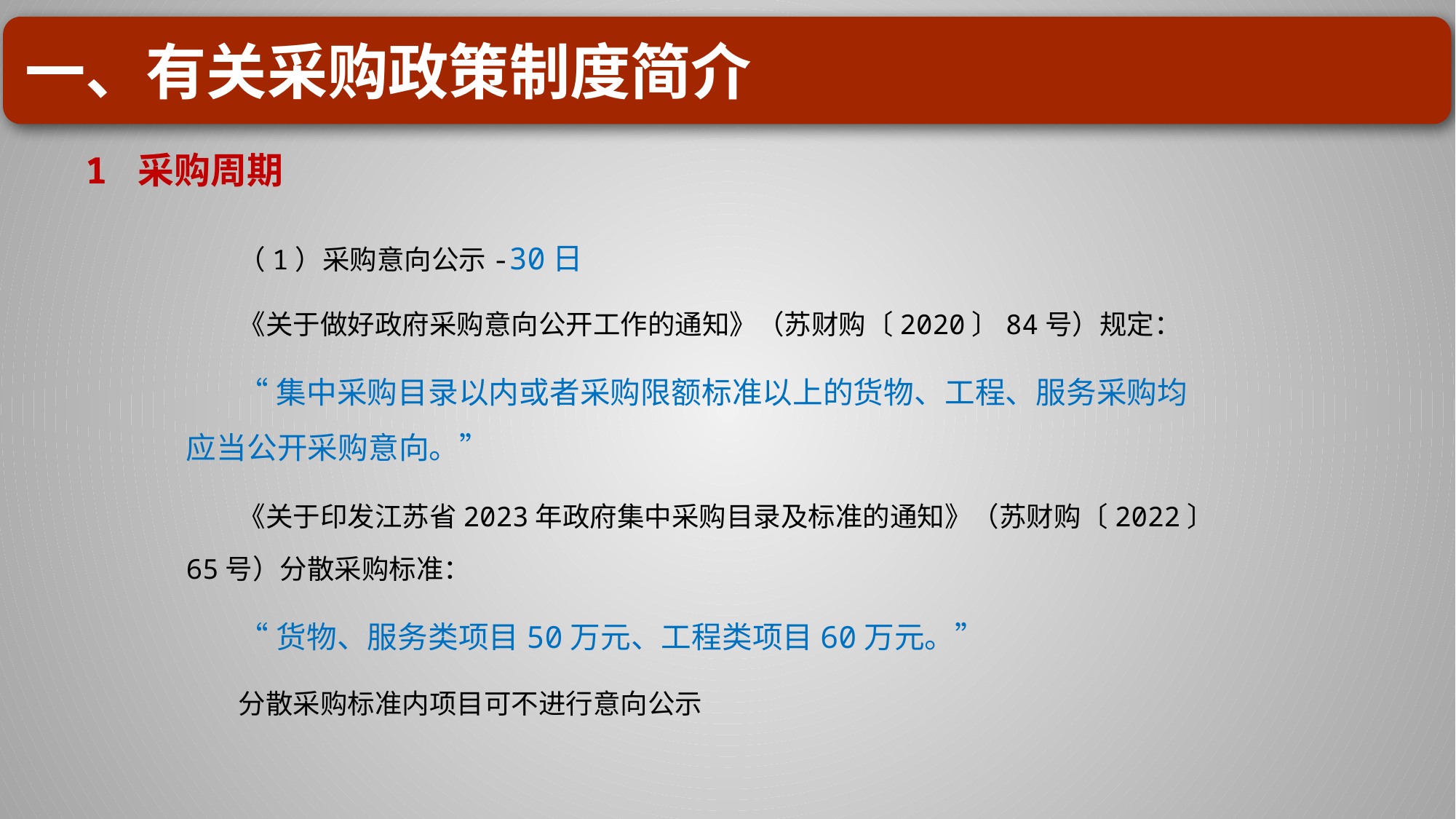

一、有关采购政策制度简介
# 1 采购周期
（1）采购意向公示-30日
《关于做好政府采购意向公开工作的通知》（苏财购〔2020〕84号）规定：
“集中采购目录以内或者采购限额标准以上的货物、工程、服务采购均应当公开采购意向。”
《关于印发江苏省2023年政府集中采购目录及标准的通知》（苏财购〔2022〕65号）分散采购标准：
“货物、服务类项目50万元、工程类项目60万元。”
分散采购标准内项目可不进行意向公示